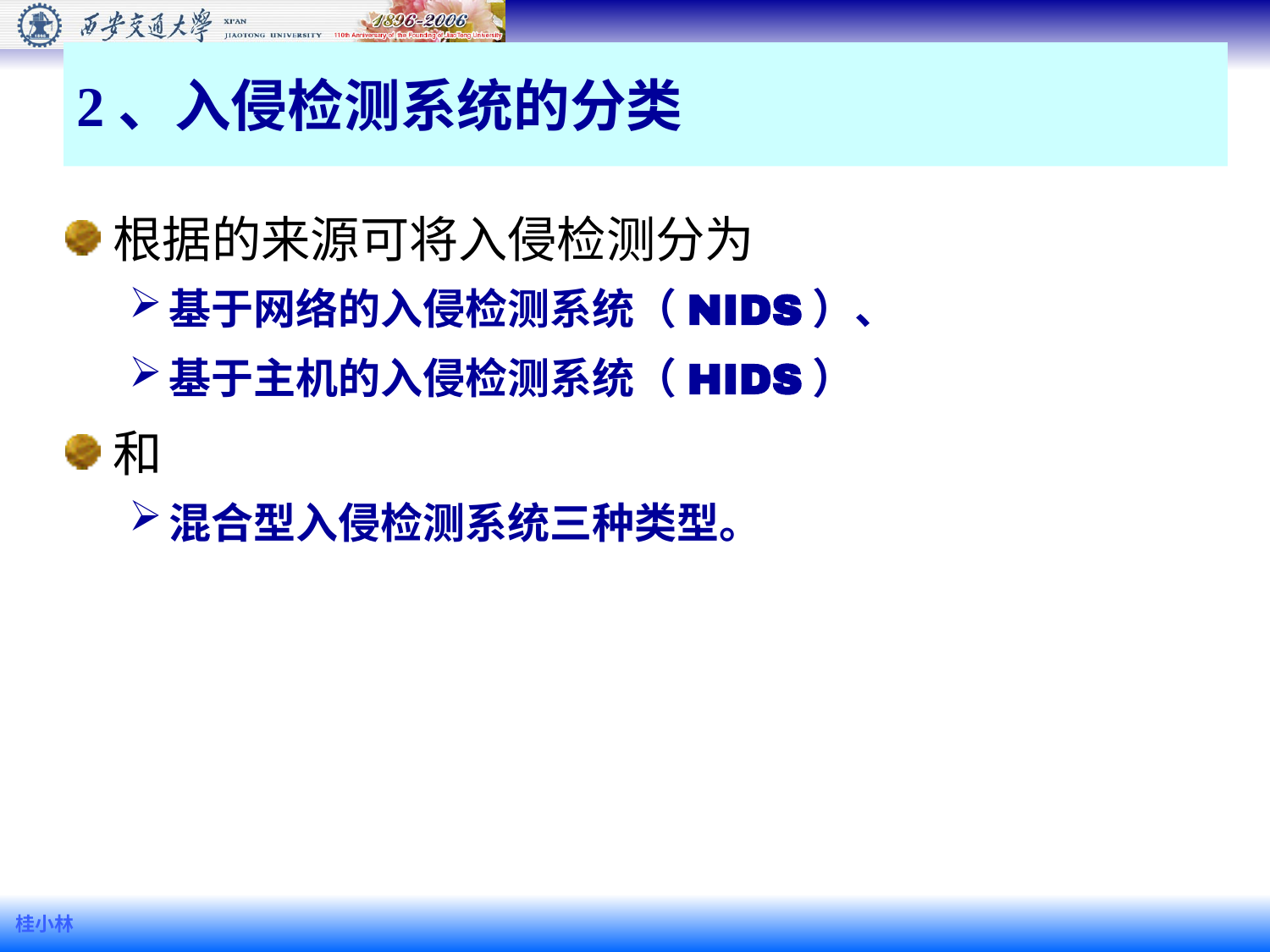

# 2、入侵检测系统的分类
根据的来源可将入侵检测分为
基于网络的入侵检测系统（NIDS）、
基于主机的入侵检测系统（HIDS）
和
混合型入侵检测系统三种类型。
60
桂小林